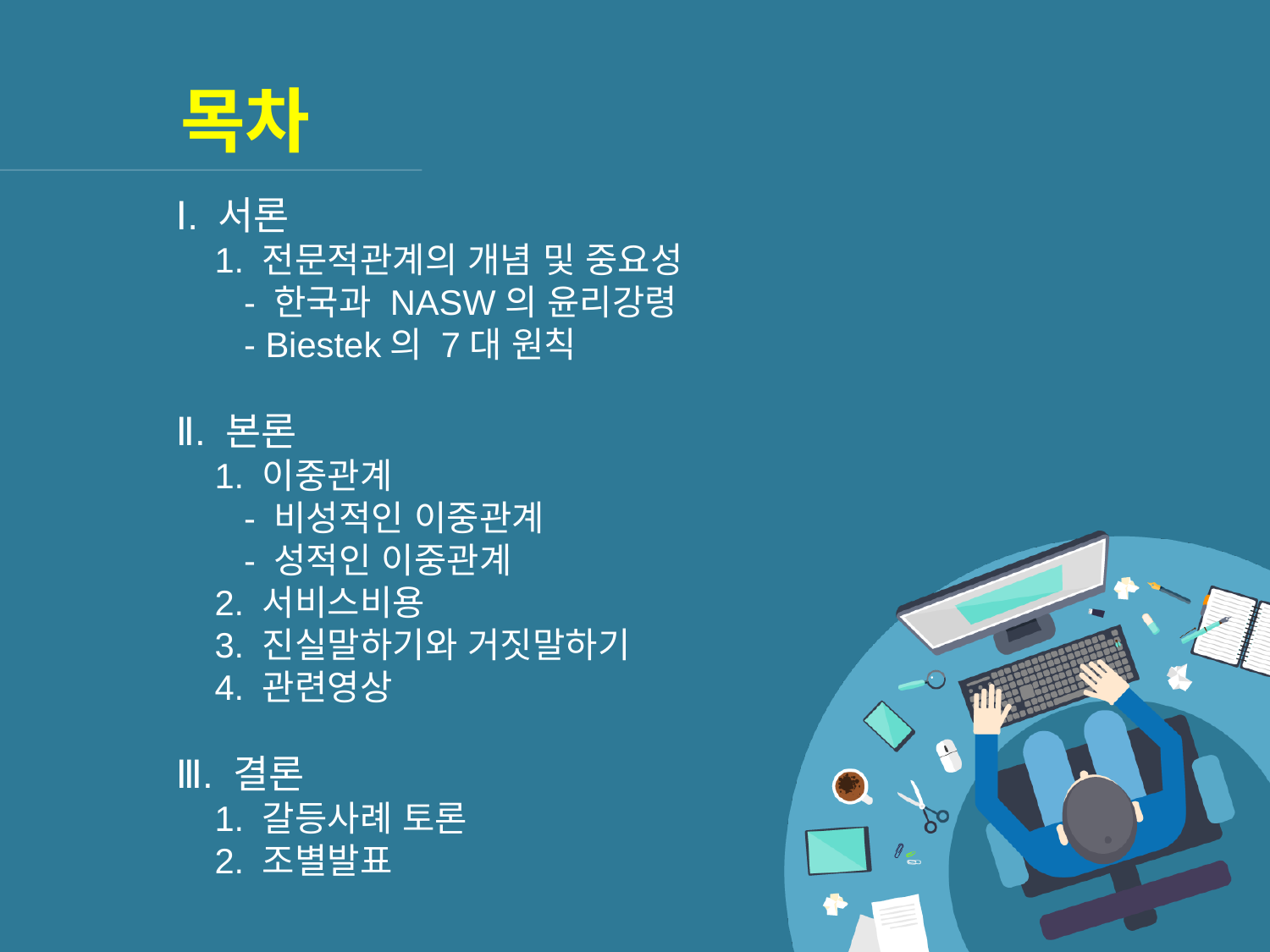

목차
Ⅰ. 서론
    1. 전문적관계의 개념 및 중요성
       - 한국과 NASW의 윤리강령
       - Biestek의 7대 원칙

Ⅱ. 본론
    1. 이중관계
       - 비성적인 이중관계
       - 성적인 이중관계
    2. 서비스비용
    3. 진실말하기와 거짓말하기
    4. 관련영상

Ⅲ. 결론
    1. 갈등사례 토론
    2. 조별발표